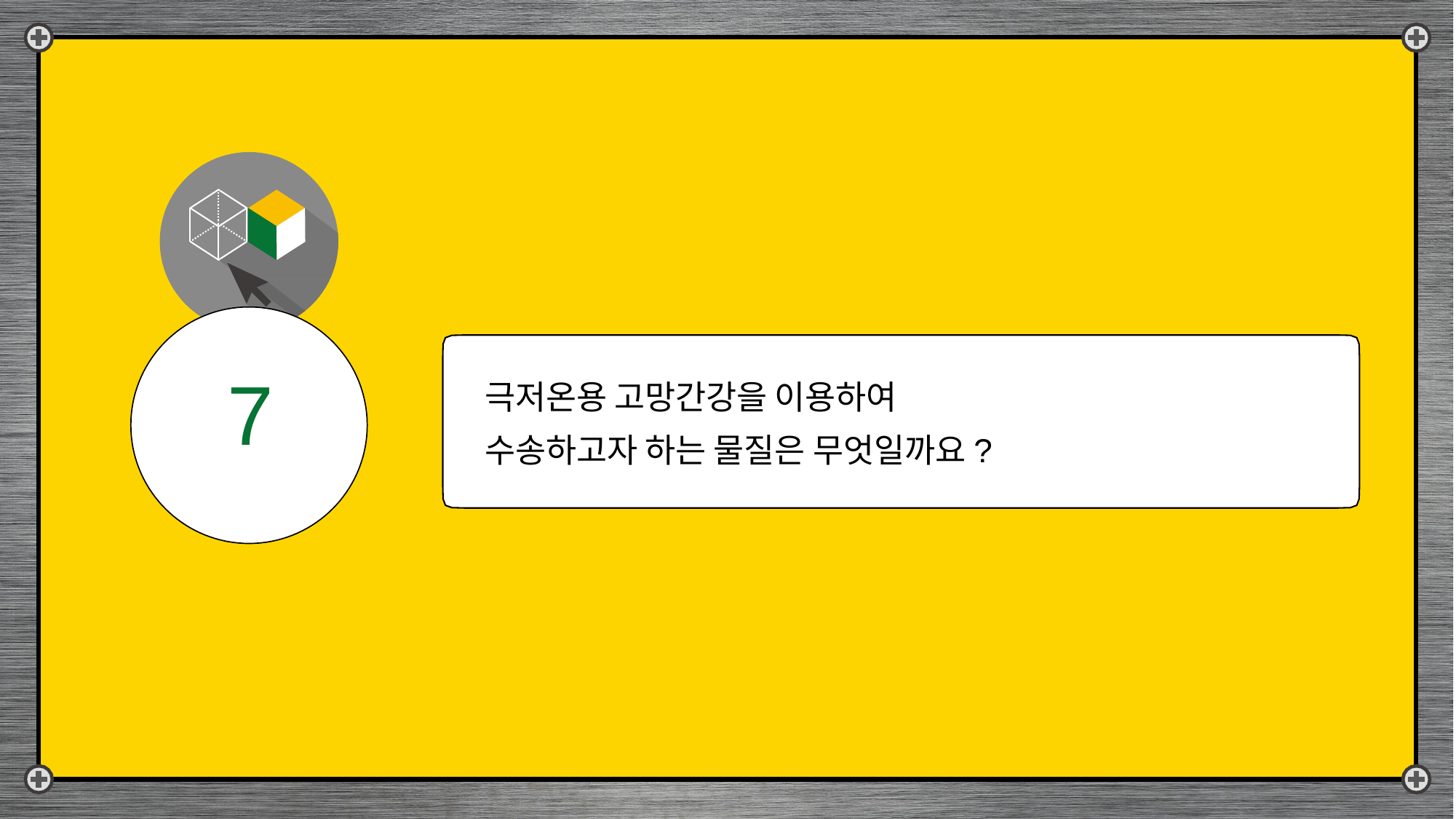

7
극저온용 고망간강을 이용하여
수송하고자 하는 물질은 무엇일까요?